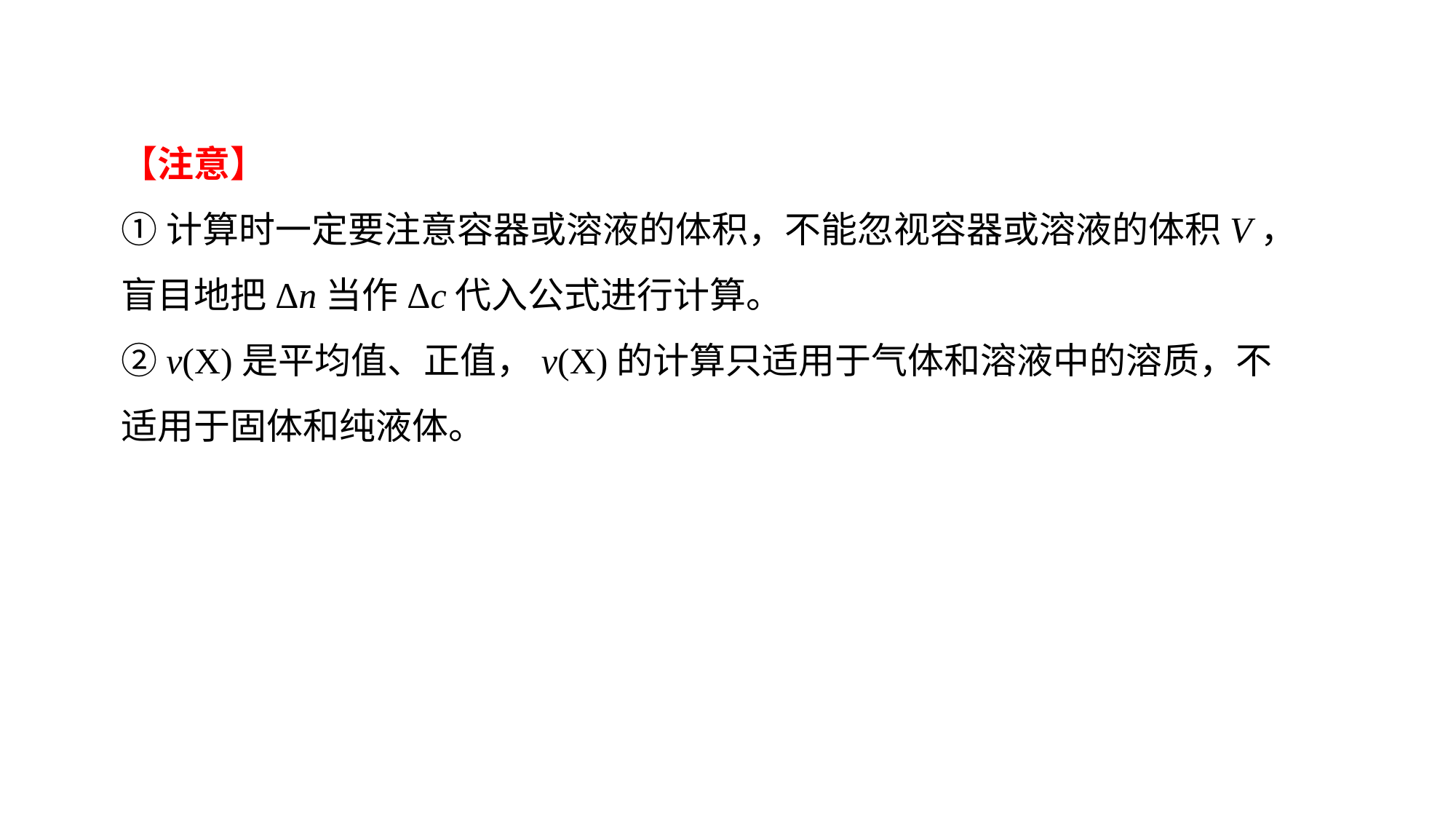

【注意】
①计算时一定要注意容器或溶液的体积，不能忽视容器或溶液的体积V，盲目地把Δn当作Δc代入公式进行计算。
②v(X)是平均值、正值，v(X)的计算只适用于气体和溶液中的溶质，不适用于固体和纯液体。